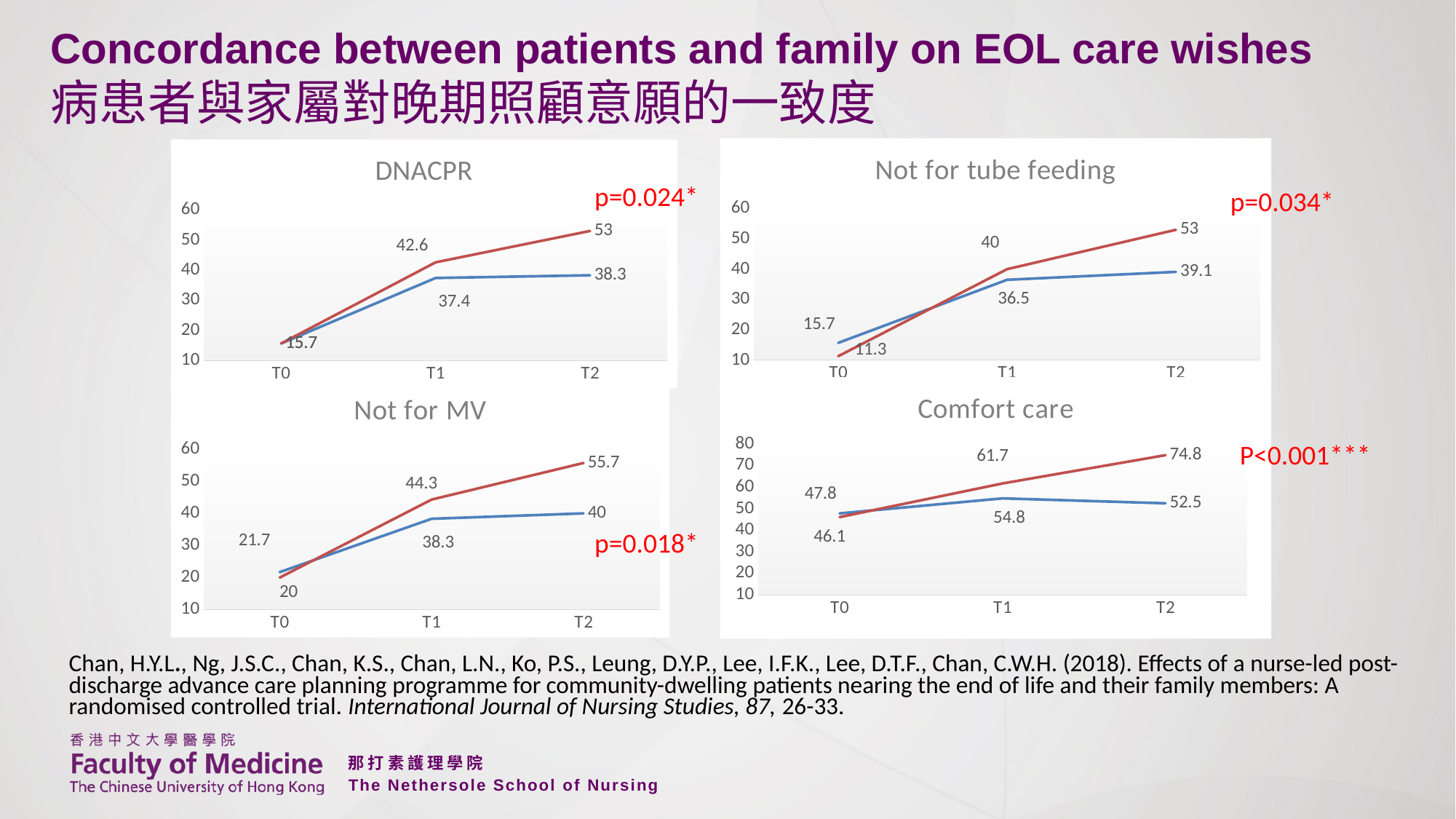

# Concordance between patients and family on EOL care wishes 病患者與家屬對晚期照顧意願的一致度

### Chart: Not for tube feeding

| Category | Control | Exp |
|---|---|---|
| T0 | 15.7 | 11.3 |
| T1 | 36.5 | 40.0 |
| T2 | 39.1 | 53.0 |

### Chart: DNACPR

| Category | Control | Exp |
|---|---|---|
| T0 | 15.7 | 15.7 |
| T1 | 37.4 | 42.6 |
| T2 | 38.3 | 53.0 |
p=0.024*
p=0.034*

### Chart: Comfort care

| Category | Control | Exp |
|---|---|---|
| T0 | 47.8 | 46.1 |
| T1 | 54.8 | 61.7 |
| T2 | 52.5 | 74.8 |

### Chart: Not for MV

| Category | Control | Exp |
|---|---|---|
| T0 | 21.7 | 20.0 |
| T1 | 38.3 | 44.3 |
| T2 | 40.0 | 55.7 |
P<0.001***
p=0.018*
Chan, H.Y.L., Ng, J.S.C., Chan, K.S., Chan, L.N., Ko, P.S., Leung, D.Y.P., Lee, I.F.K., Lee, D.T.F., Chan, C.W.H. (2018). Effects of a nurse-led post-discharge advance care planning programme for community-dwelling patients nearing the end of life and their family members: A randomised controlled trial. International Journal of Nursing Studies, 87, 26-33.